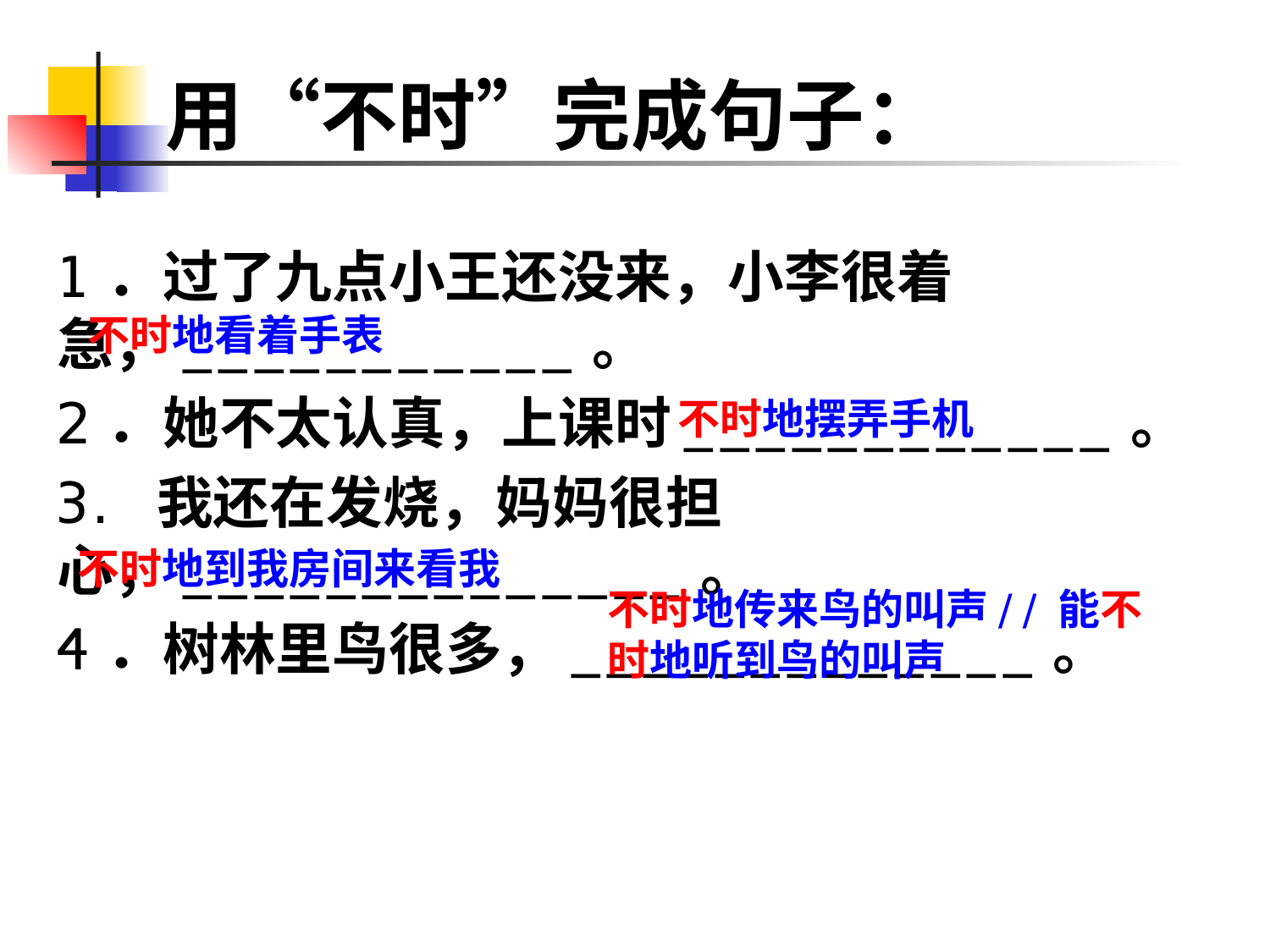

# 用“不时”完成句子：
1．过了九点小王还没来，小李很着急，___________。
2．她不太认真，上课时____________。
3.  我还在发烧，妈妈很担心，______________。
4．树林里鸟很多，_____________。
不时地看着手表
不时地摆弄手机
不时地到我房间来看我
不时地传来鸟的叫声//能不时地听到鸟的叫声